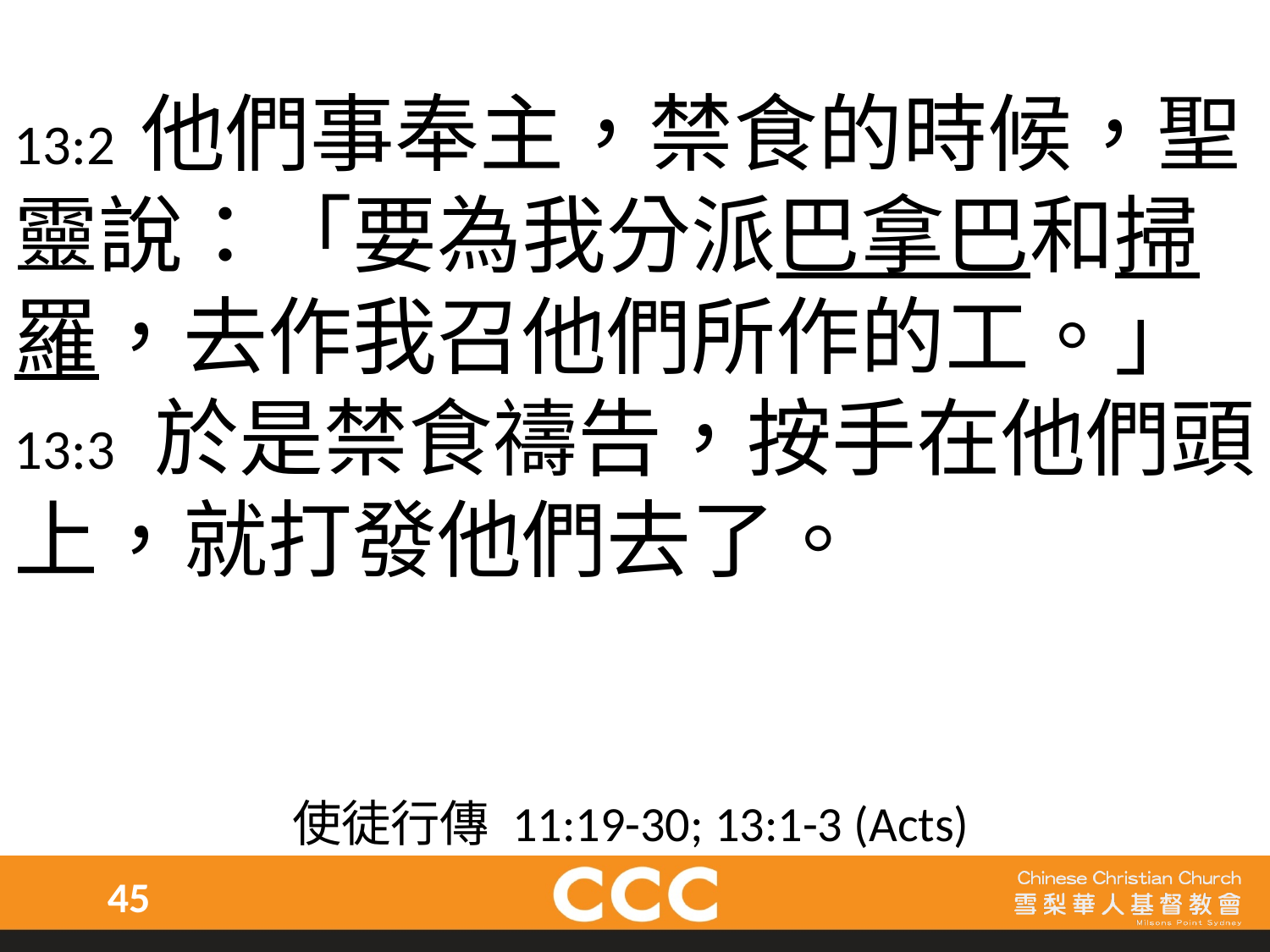

13:2 他們事奉主，禁食的時候，聖靈說：「要為我分派巴拿巴和掃羅，去作我召他們所作的工。」
13:3 於是禁食禱告，按手在他們頭上，就打發他們去了。
使徒行傳 11:19-30; 13:1-3 (Acts)
45